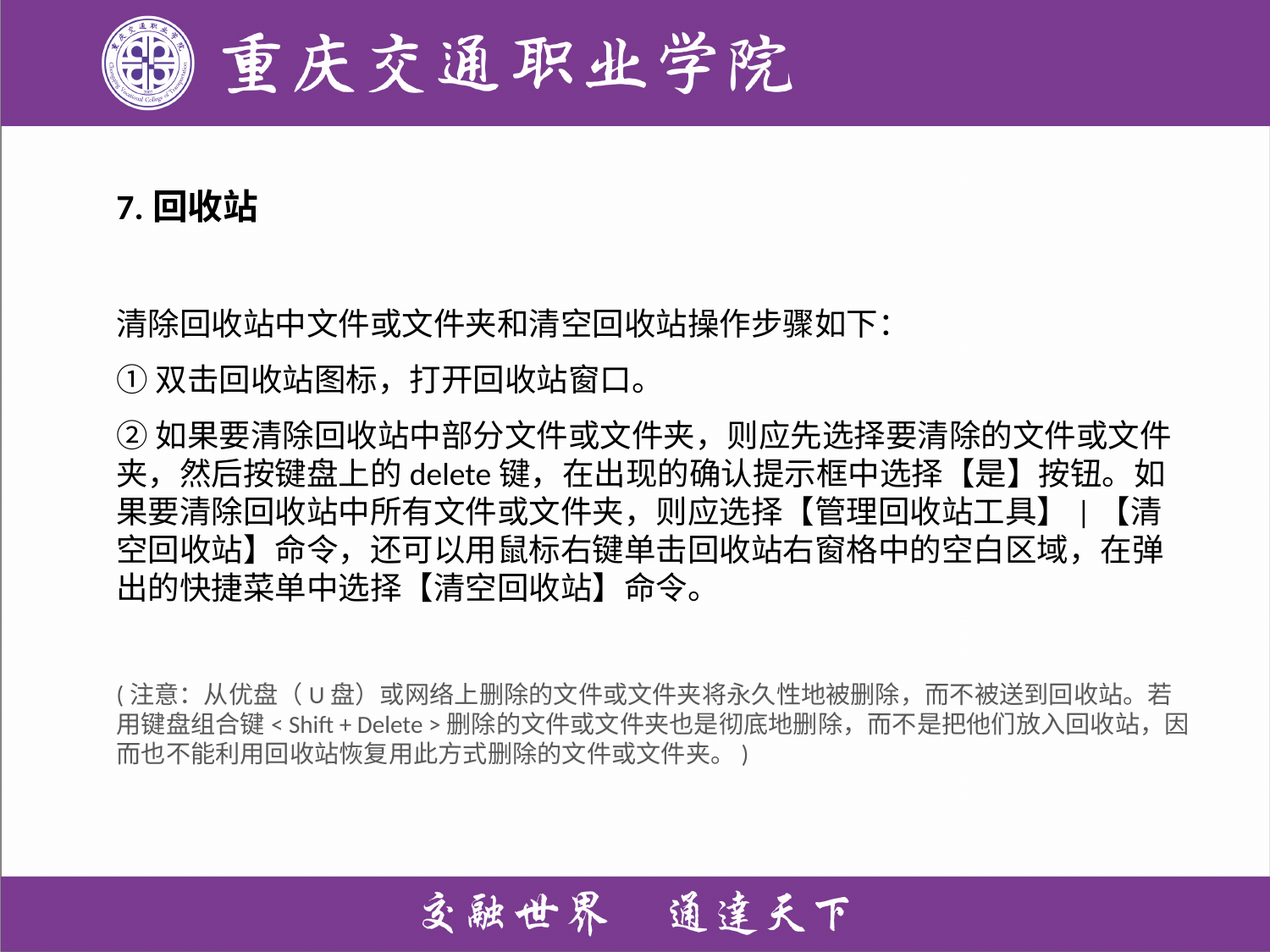

7.回收站

清除回收站中文件或文件夹和清空回收站操作步骤如下：
①双击回收站图标，打开回收站窗口。
②如果要清除回收站中部分文件或文件夹，则应先选择要清除的文件或文件夹，然后按键盘上的delete键，在出现的确认提示框中选择【是】按钮。如果要清除回收站中所有文件或文件夹，则应选择【管理回收站工具】|【清空回收站】命令，还可以用鼠标右键单击回收站右窗格中的空白区域，在弹出的快捷菜单中选择【清空回收站】命令。

(注意：从优盘（U盘）或网络上删除的文件或文件夹将永久性地被删除，而不被送到回收站。若用键盘组合键< Shift + Delete >删除的文件或文件夹也是彻底地删除，而不是把他们放入回收站，因而也不能利用回收站恢复用此方式删除的文件或文件夹。)